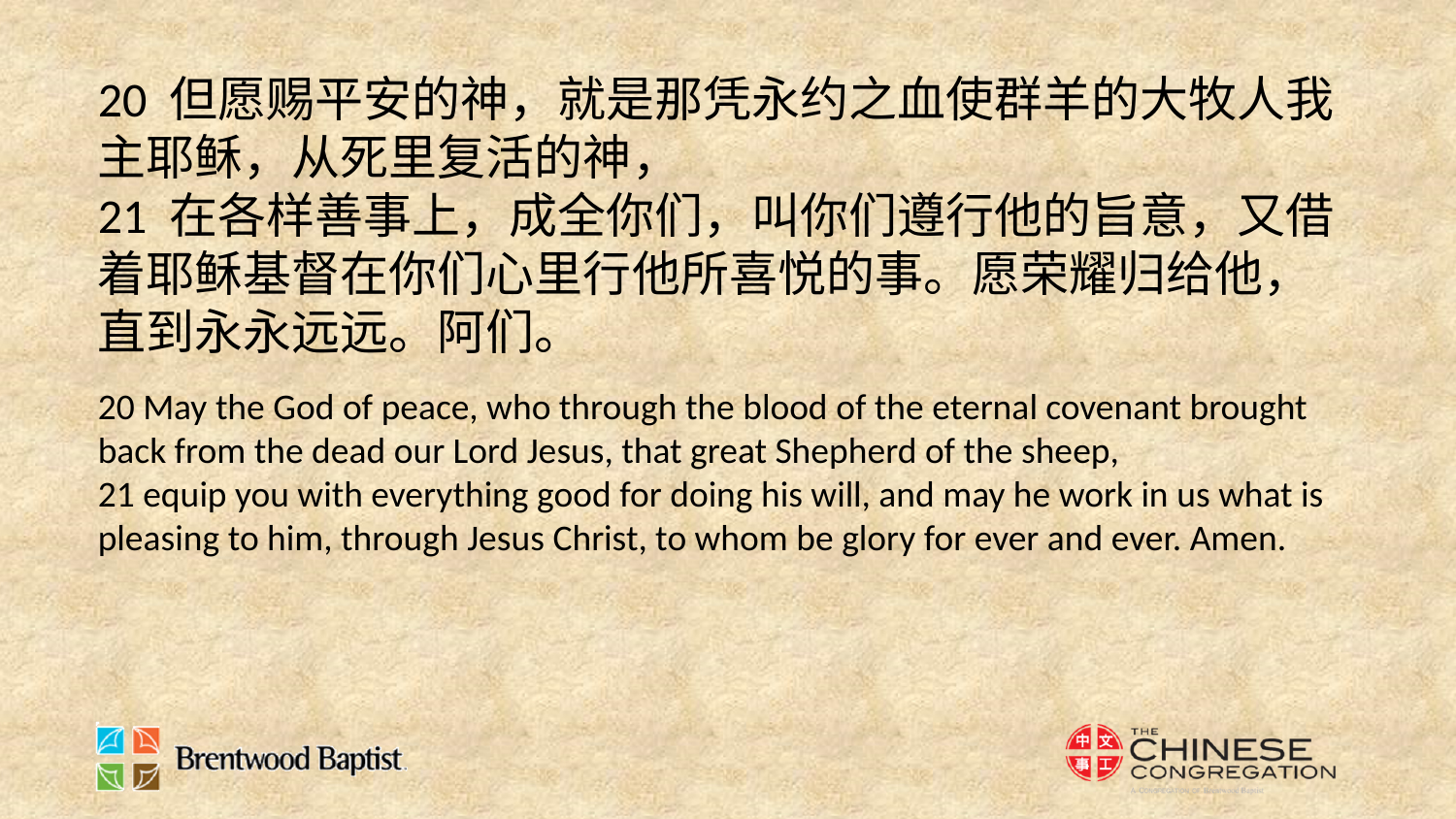

20 但愿赐平安的神，就是那凭永约之血使群羊的大牧人我主耶稣，从死里复活的神，
21 在各样善事上，成全你们，叫你们遵行他的旨意，又借着耶稣基督在你们心里行他所喜悦的事。愿荣耀归给他，直到永永远远。阿们。

20 May the God of peace, who through the blood of the eternal covenant brought back from the dead our Lord Jesus, that great Shepherd of the sheep,
21 equip you with everything good for doing his will, and may he work in us what is pleasing to him, through Jesus Christ, to whom be glory for ever and ever. Amen.